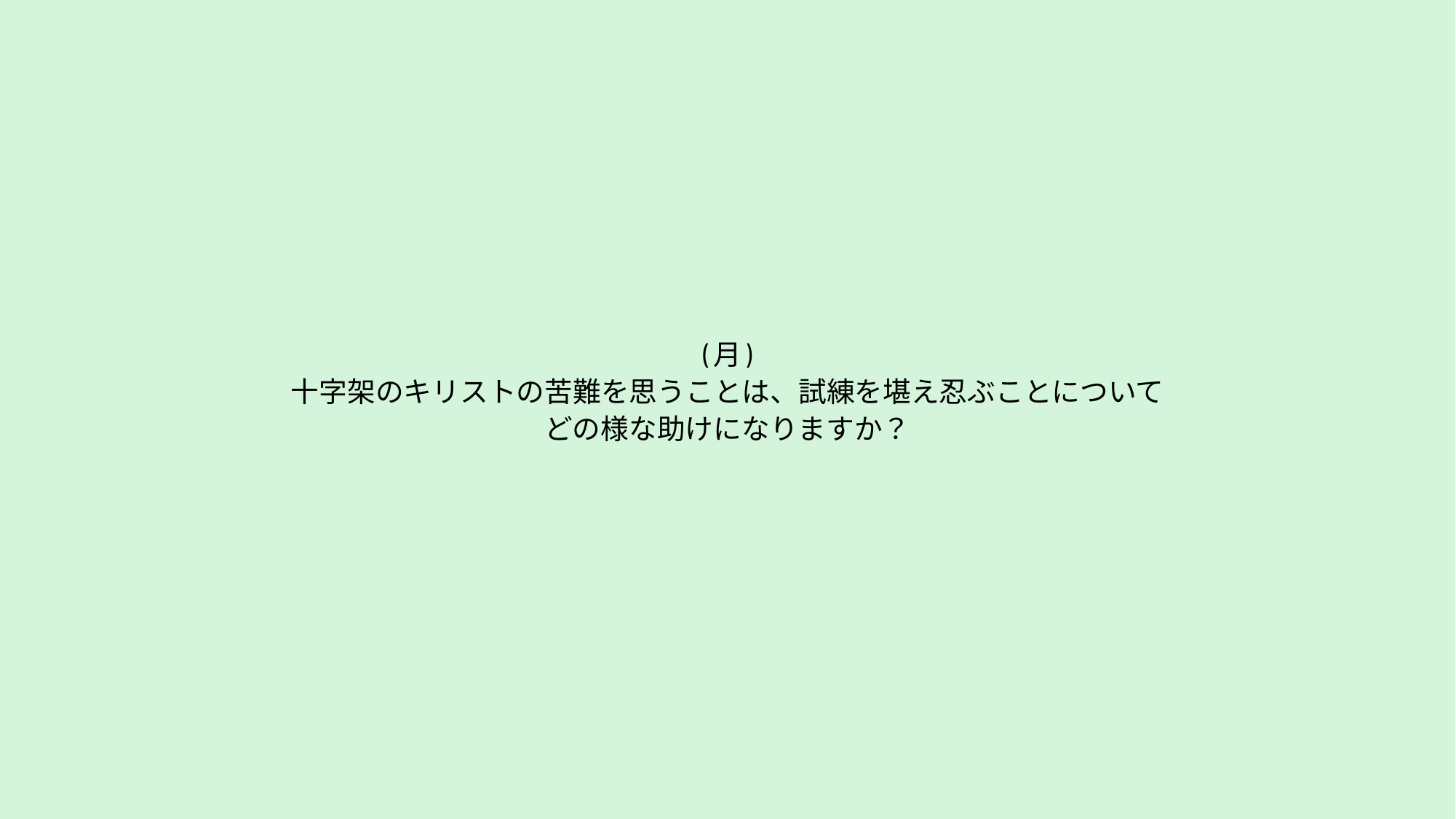

# (月) 十字架のキリストの苦難を思うことは、試練を堪え忍ぶことについて どの様な助けになりますか？